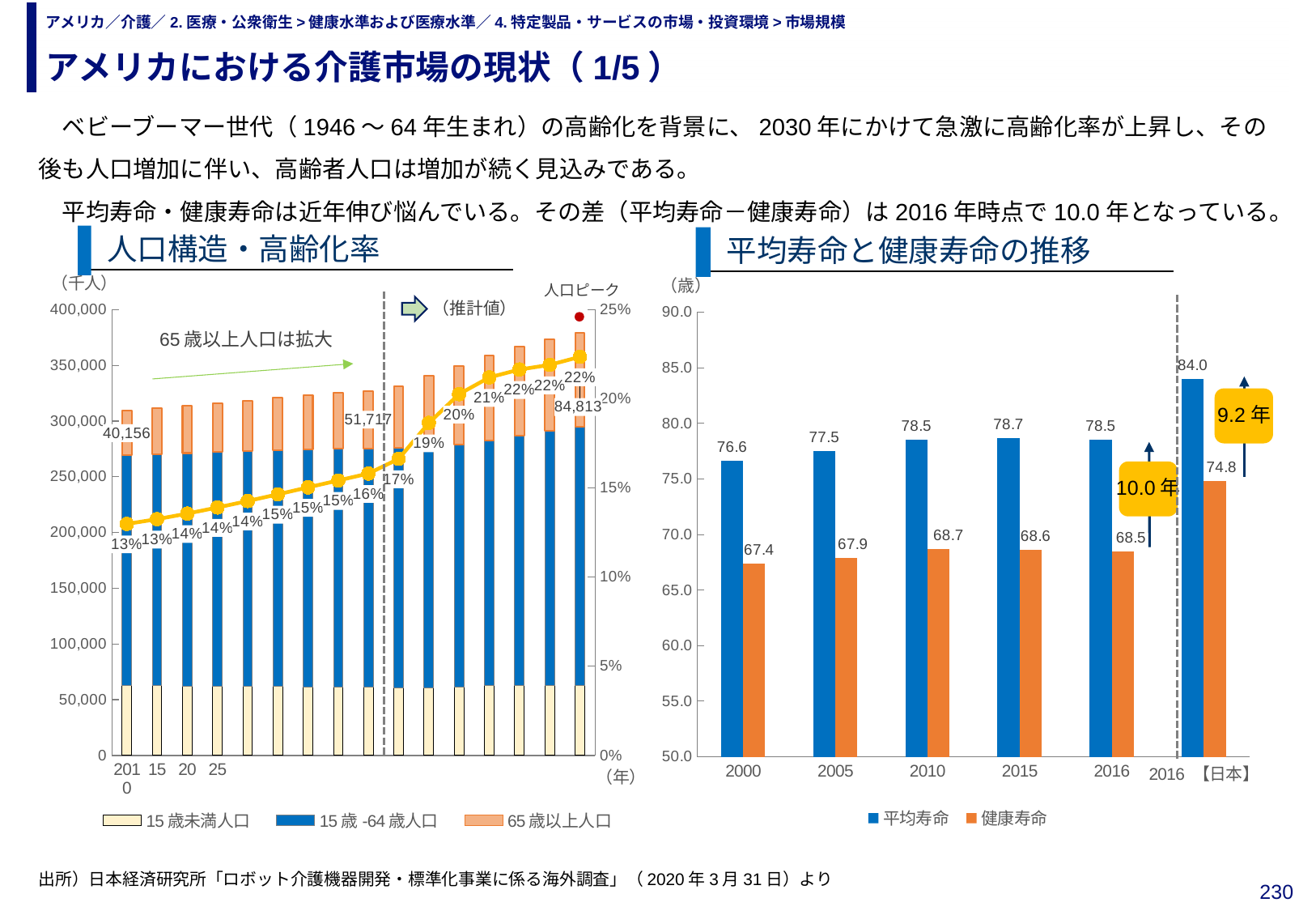

アメリカにおける介護市場の現状（1/5）
# アメリカ／介護／2.医療・公衆衛生>健康水準および医療水準／4.特定製品・サービスの市場・投資環境>市場規模
　ベビーブーマー世代（1946～64年生まれ）の高齢化を背景に、2030年にかけて急激に高齢化率が上昇し、その後も人口増加に伴い、高齢者人口は増加が続く見込みである。
　平均寿命・健康寿命は近年伸び悩んでいる。その差（平均寿命－健康寿命）は2016年時点で10.0年となっている。
人口構造・高齢化率

平均寿命と健康寿命の推移

### Chart

| Category | 平均寿命 | 健康寿命 |
|---|---|---|
| 2000 | 76.63658536585366 | 67.4 |
| 2005 | 77.48780487804878 | 67.9 |
| 2010 | 78.54146341463415 | 68.7 |
| 2015 | 78.69024390243904 | 68.6 |
| 2016 | 78.53902439024391 | 68.5 |
| 2016 【日本】 | 83.98 | 74.81 |
（歳）

[unsupported chart]

（推計値）

人口ピーク

65歳以上人口は拡大

9.2年

10.0年
（年）
出所）日本経済研究所「ロボット介護機器開発・標準化事業に係る海外調査」（2020年3月31日）より